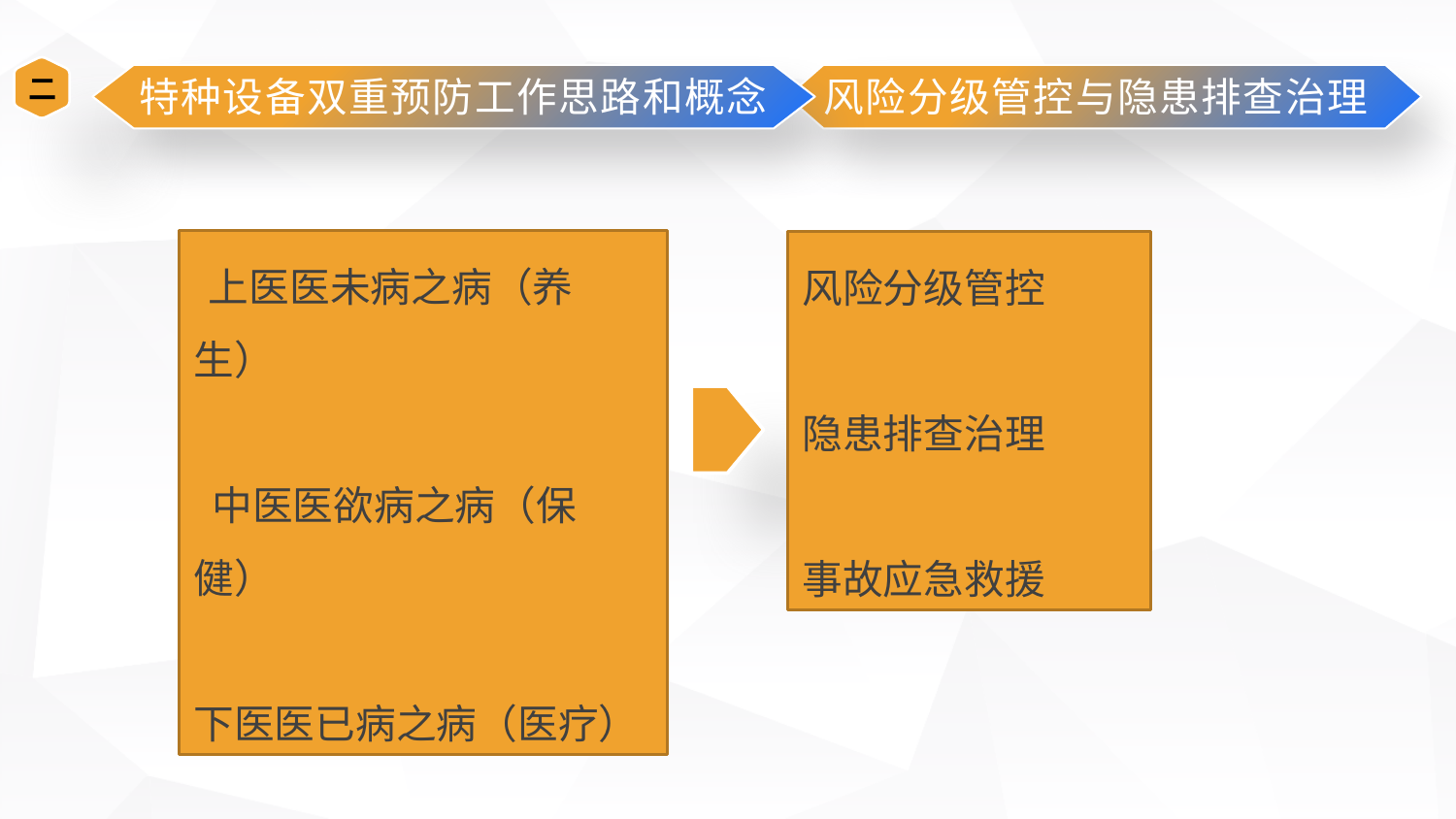

二

特种设备双重预防工作思路和概念

风险分级管控与隐患排查治理
 上医医未病之病（养生）

 中医医欲病之病（保健）

下医医已病之病（医疗）
风险分级管控

隐患排查治理

事故应急救援

28